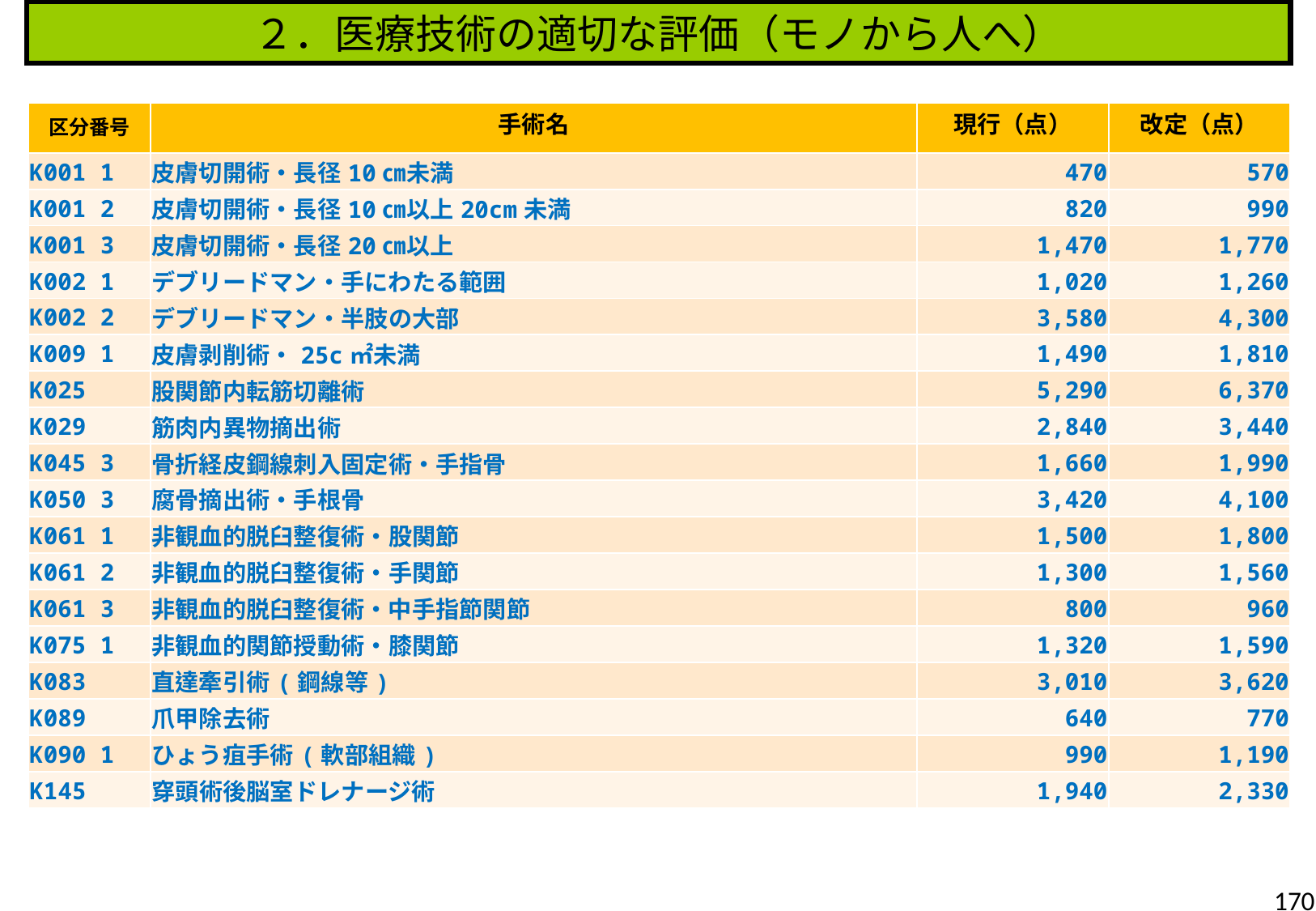

２．医療技術の適切な評価（モノから人へ）
| 区分番号 | 手術名 | 現行（点） | 改定（点） |
| --- | --- | --- | --- |
| K001 1 | 皮膚切開術・長径10㎝未満 | 470 | 570 |
| K001 2 | 皮膚切開術・長径10㎝以上20cm未満 | 820 | 990 |
| K001 3 | 皮膚切開術・長径20㎝以上 | 1,470 | 1,770 |
| K002 1 | デブリードマン・手にわたる範囲 | 1,020 | 1,260 |
| K002 2 | デブリードマン・半肢の大部 | 3,580 | 4,300 |
| K009 1 | 皮膚剥削術・25c㎡未満 | 1,490 | 1,810 |
| K025 | 股関節内転筋切離術 | 5,290 | 6,370 |
| K029 | 筋肉内異物摘出術 | 2,840 | 3,440 |
| K045 3 | 骨折経皮鋼線刺入固定術・手指骨 | 1,660 | 1,990 |
| K050 3 | 腐骨摘出術・手根骨 | 3,420 | 4,100 |
| K061 1 | 非観血的脱臼整復術・股関節 | 1,500 | 1,800 |
| K061 2 | 非観血的脱臼整復術・手関節 | 1,300 | 1,560 |
| K061 3 | 非観血的脱臼整復術・中手指節関節 | 800 | 960 |
| K075 1 | 非観血的関節授動術・膝関節 | 1,320 | 1,590 |
| K083 | 直達牽引術(鋼線等) | 3,010 | 3,620 |
| K089 | 爪甲除去術 | 640 | 770 |
| K090 1 | ひょう疽手術(軟部組織) | 990 | 1,190 |
| K145 | 穿頭術後脳室ドレナージ術 | 1,940 | 2,330 |
170